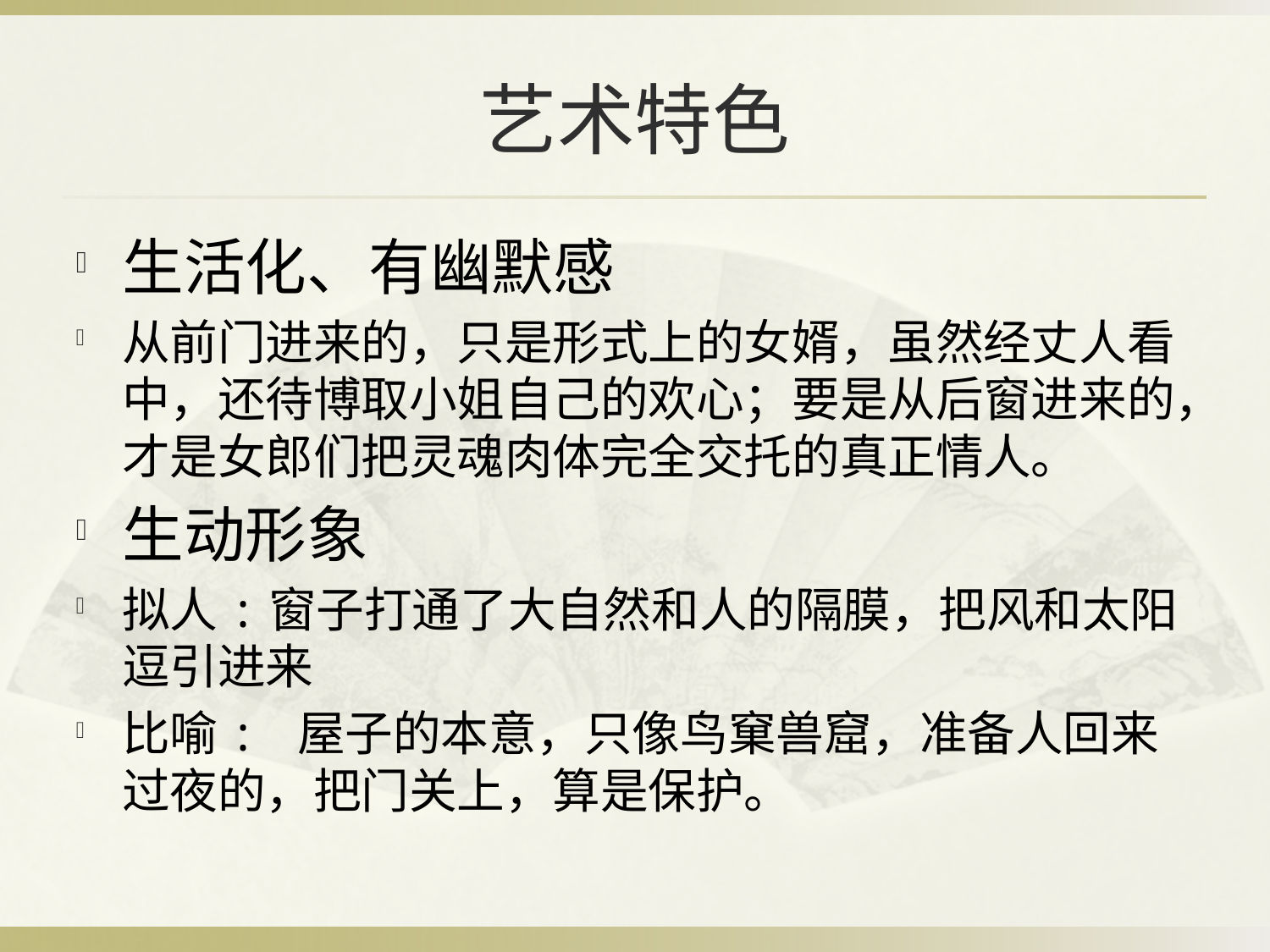

# 艺术特色
生活化、有幽默感
从前门进来的，只是形式上的女婿，虽然经丈人看中，还待博取小姐自己的欢心；要是从后窗进来的，才是女郎们把灵魂肉体完全交托的真正情人。
生动形象
拟人:窗子打通了大自然和人的隔膜，把风和太阳逗引进来
比喻: 屋子的本意，只像鸟窠兽窟，准备人回来过夜的，把门关上，算是保护。